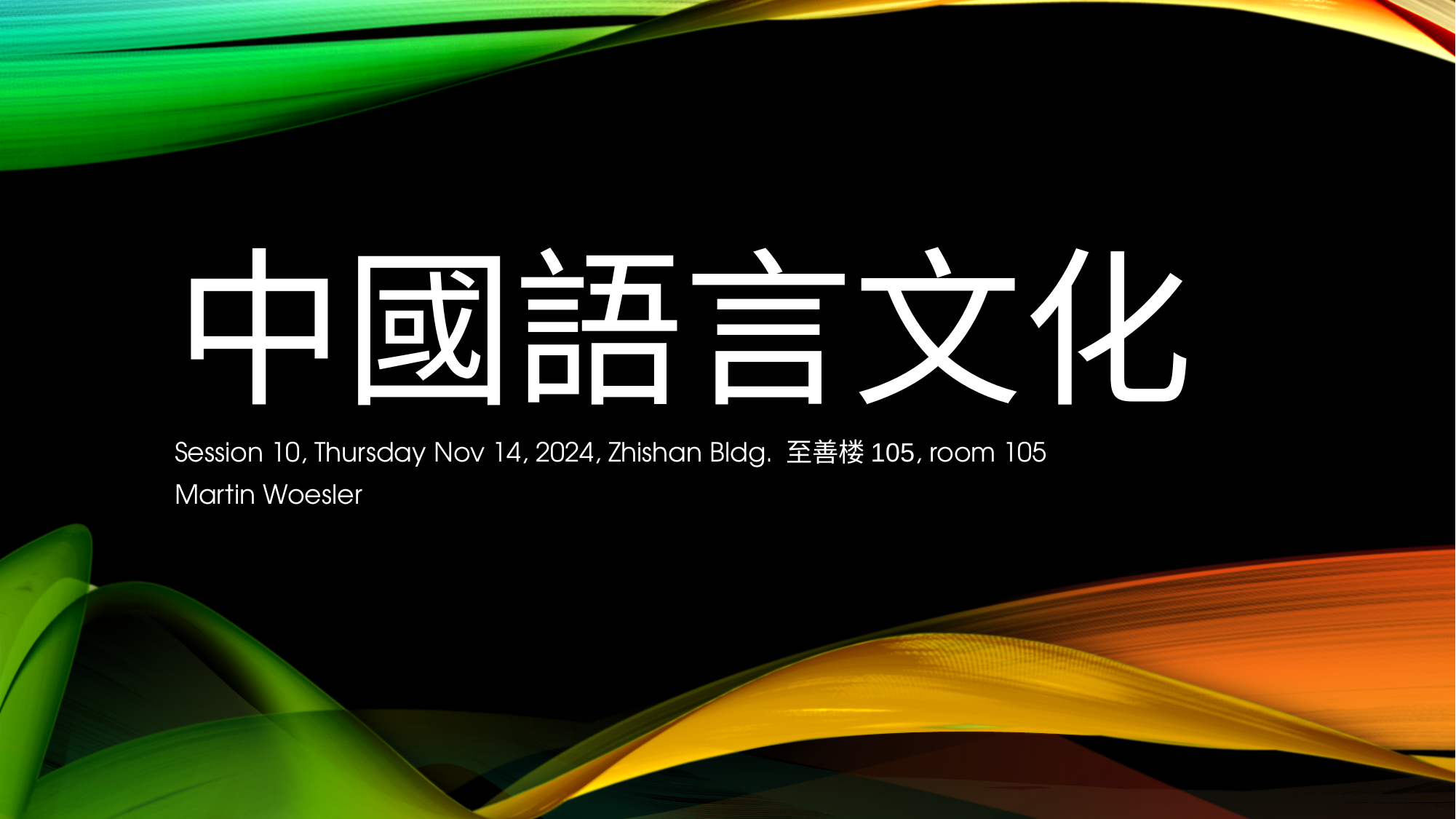

# 中國語言文化
Session 10, Thursday Nov 14, 2024, Zhishan Bldg. 至善楼105, room 105
Martin Woesler